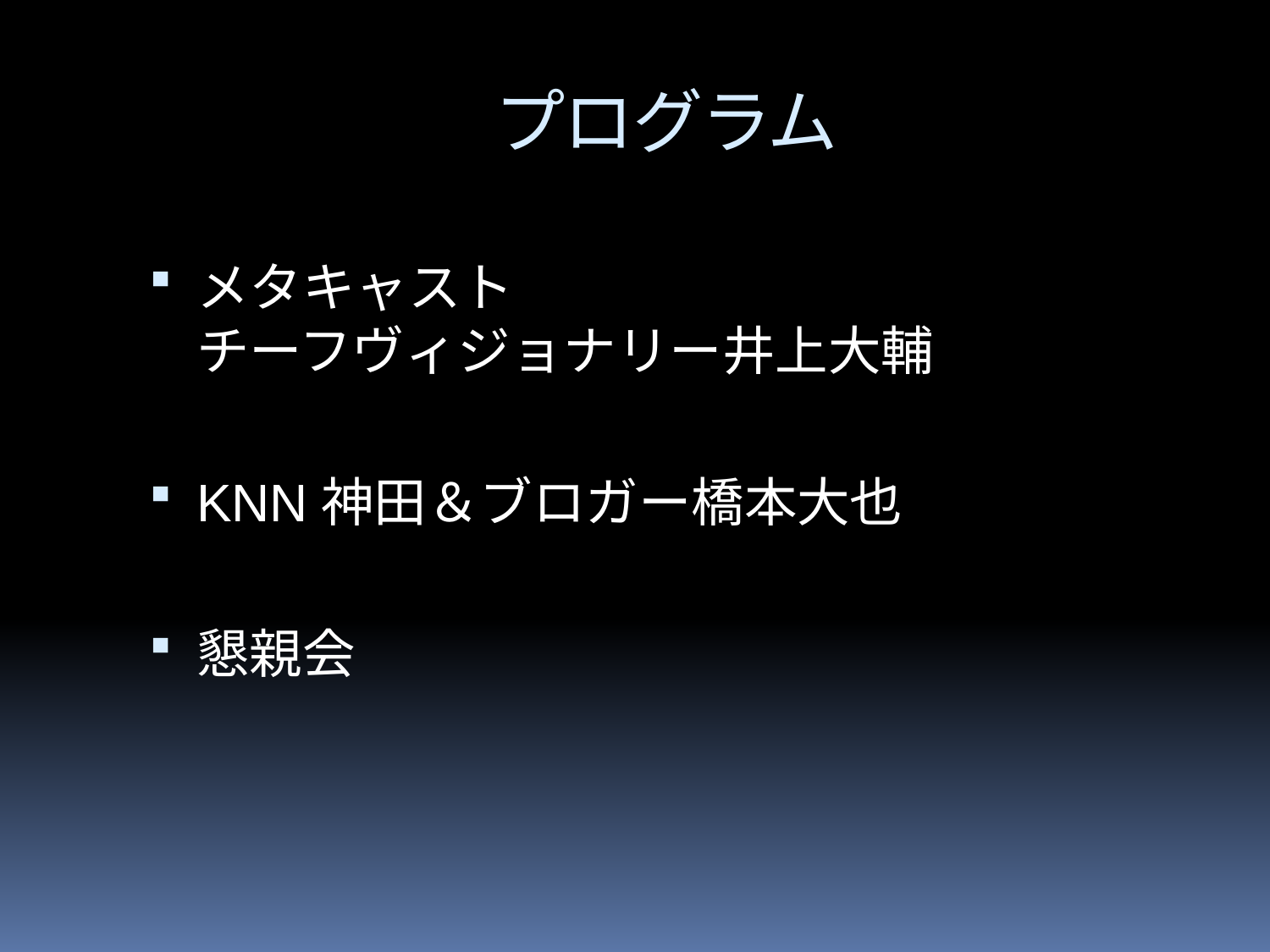

# プログラム
メタキャスト　
チーフヴィジョナリー井上大輔

KNN神田＆ブロガー橋本大也

懇親会